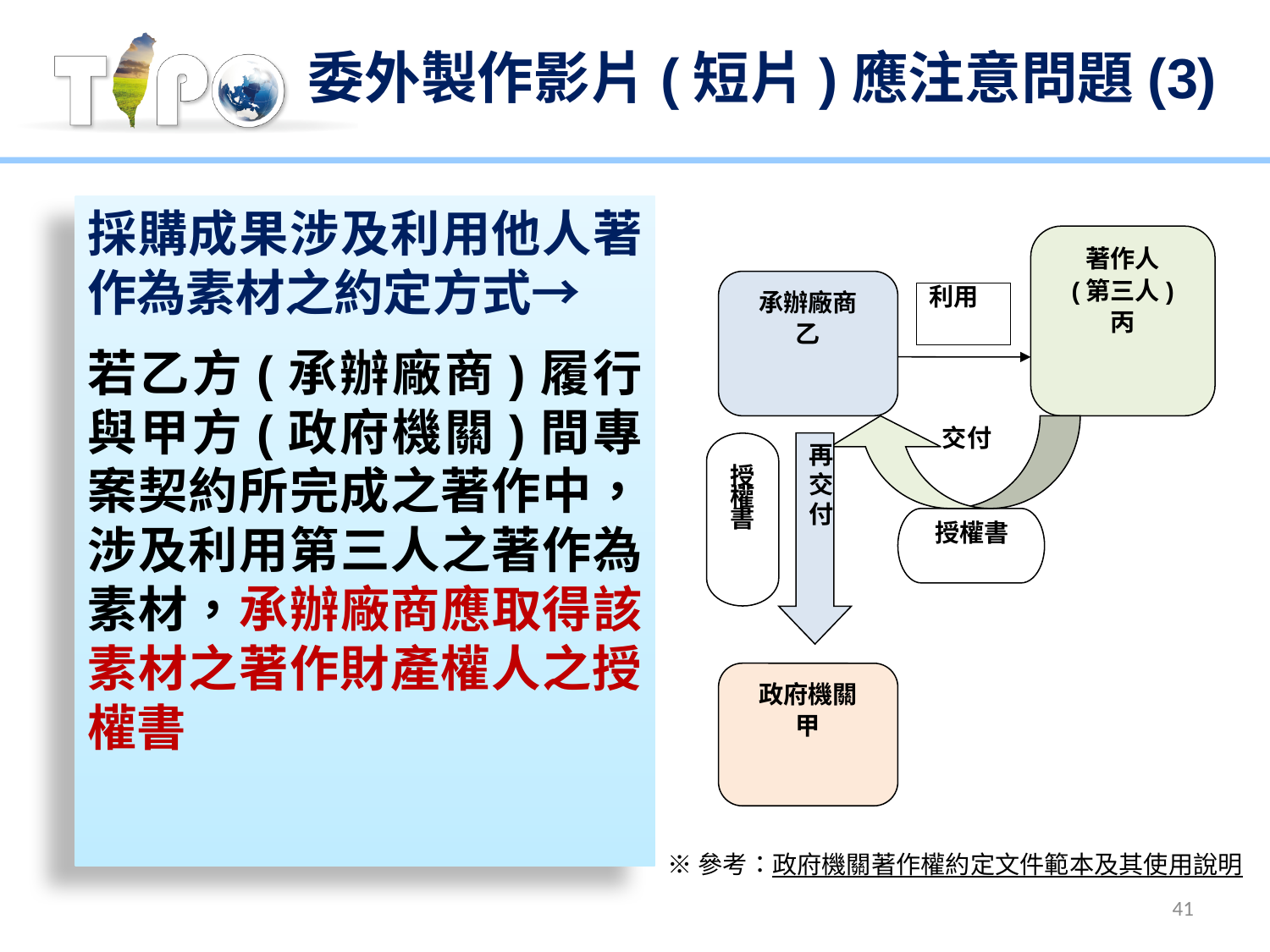

# 委外製作影片(短片)應注意問題(3)
採購成果涉及利用他人著作為素材之約定方式→
若乙方(承辦廠商)履行與甲方(政府機關)間專案契約所完成之著作中，涉及利用第三人之著作為素材，承辦廠商應取得該素材之著作財產權人之授權書

著作人
(第三人)
丙
承辦廠商
乙
利用
    交付
再交付

授
權書
  授權書
政府機關
甲
※參考：政府機關著作權約定文件範本及其使用說明
41